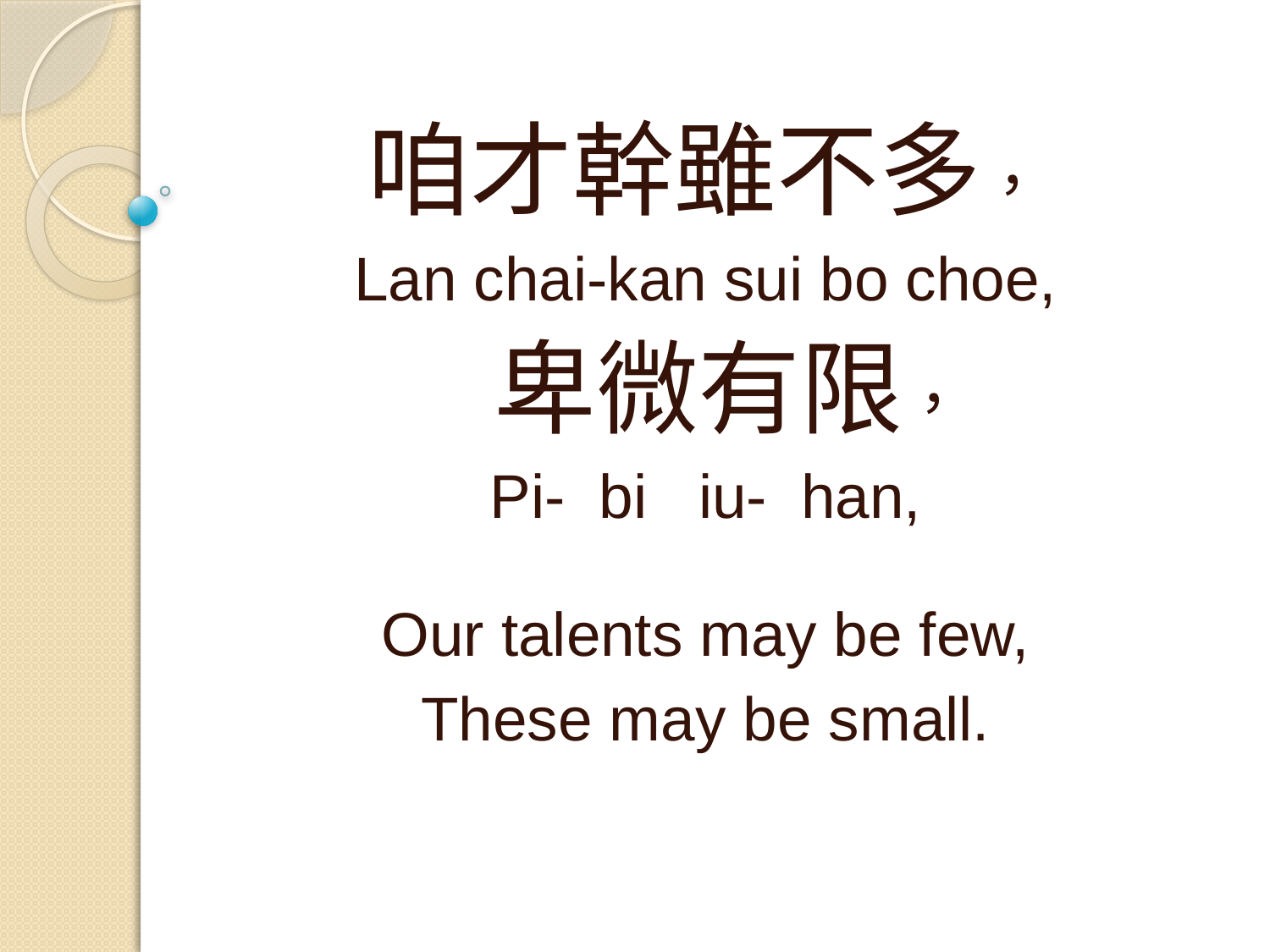

咱才幹雖不多，
Lan chai-kan sui bo choe,
 卑微有限，
Pi-  bi   iu-  han,

Our talents may be few,
These may be small.